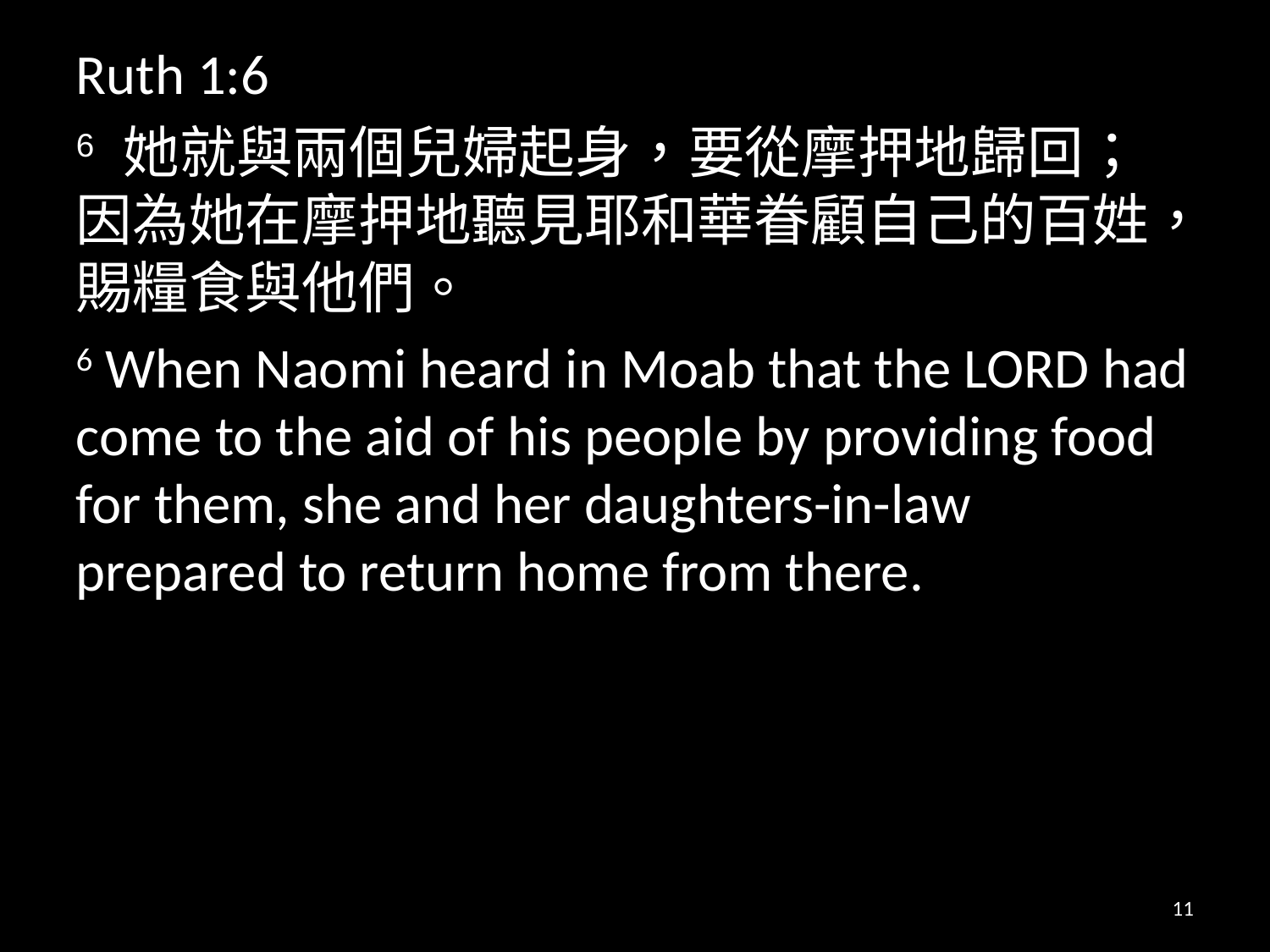

Ruth 1:6
6 她就與兩個兒婦起身，要從摩押地歸回；因為她在摩押地聽見耶和華眷顧自己的百姓，賜糧食與他們。
6 When Naomi heard in Moab that the Lord had come to the aid of his people by providing food for them, she and her daughters-in-law prepared to return home from there.

11